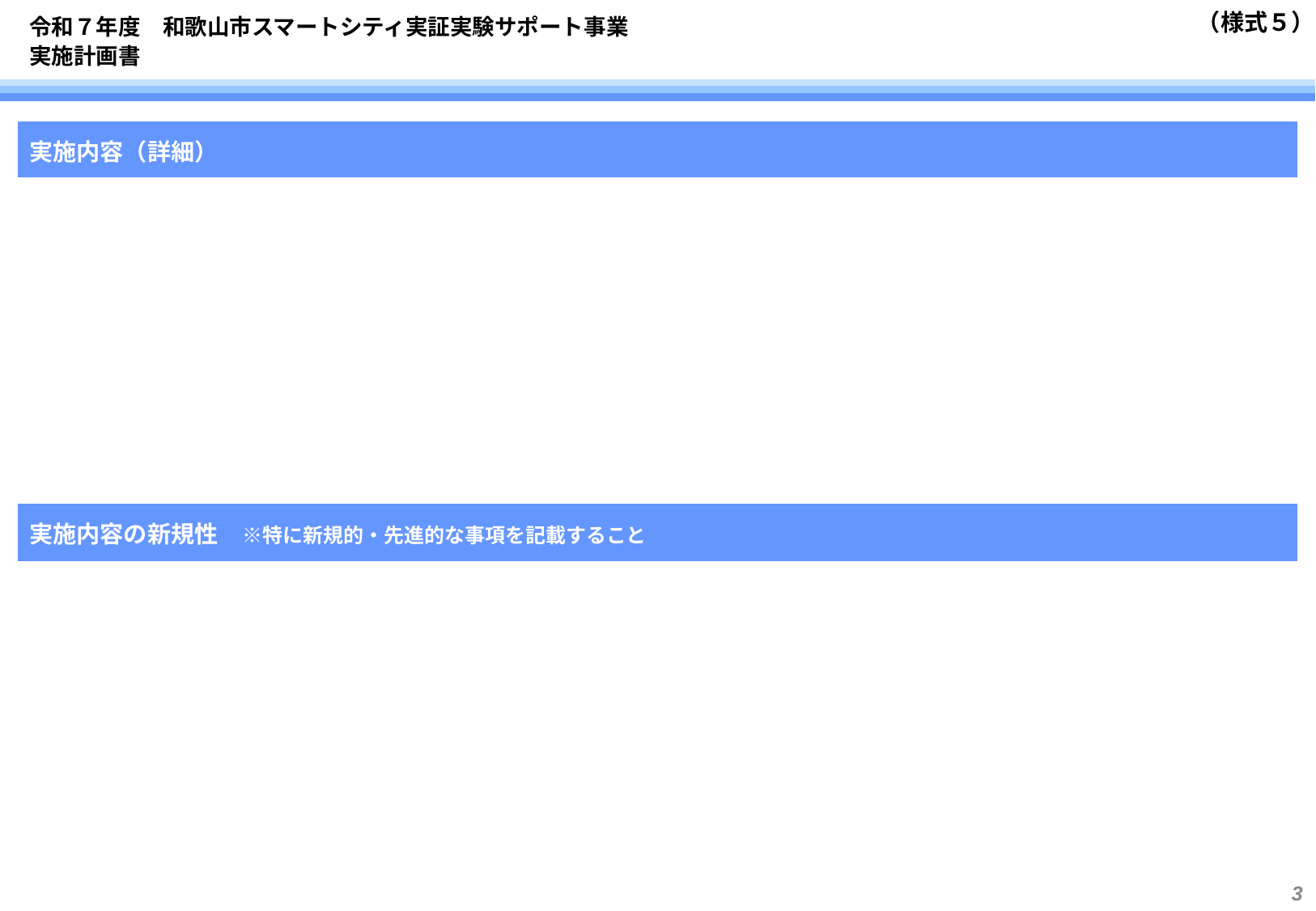

# 令和７年度　和歌山市スマートシティ実証実験サポート事業 実施計画書
| 実施内容（詳細） |
| --- |
|  |
| 実施内容の新規性　※特に新規的・先進的な事項を記載すること |
|  |
3